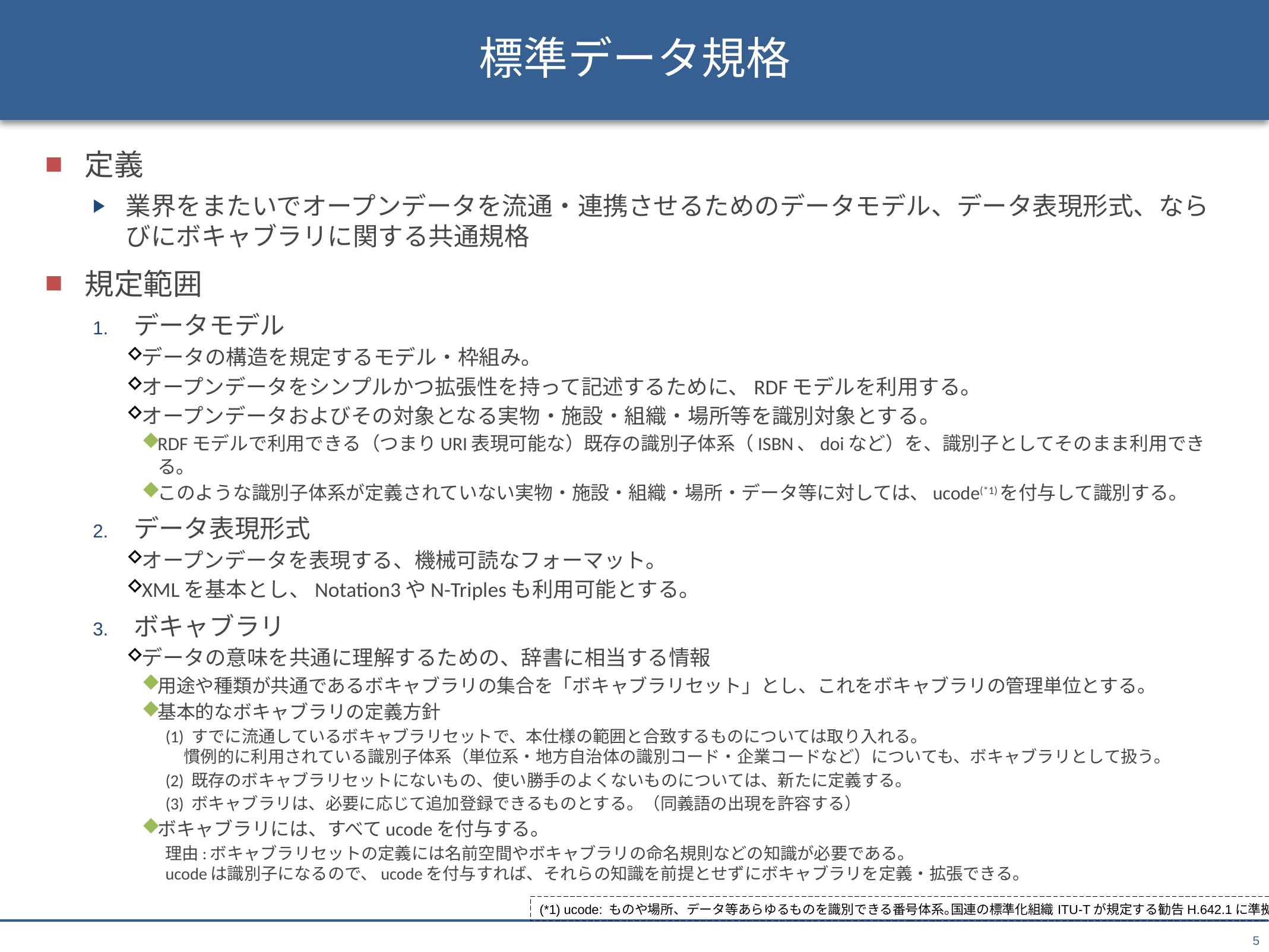

# 標準データ規格
定義
業界をまたいでオープンデータを流通・連携させるためのデータモデル、データ表現形式、ならびにボキャブラリに関する共通規格
規定範囲
データモデル
データの構造を規定するモデル・枠組み。
オープンデータをシンプルかつ拡張性を持って記述するために、RDFモデルを利用する。
オープンデータおよびその対象となる実物・施設・組織・場所等を識別対象とする。
RDFモデルで利用できる（つまりURI表現可能な）既存の識別子体系（ISBN、doiなど）を、識別子としてそのまま利用できる。
このような識別子体系が定義されていない実物・施設・組織・場所・データ等に対しては、ucode(*1)を付与して識別する｡
データ表現形式
オープンデータを表現する、機械可読なフォーマット。
XMLを基本とし、Notation3やN-Triplesも利用可能とする。
ボキャブラリ
データの意味を共通に理解するための、辞書に相当する情報
用途や種類が共通であるボキャブラリの集合を「ボキャブラリセット」とし、これをボキャブラリの管理単位とする。
基本的なボキャブラリの定義方針
(1) すでに流通しているボキャブラリセットで、本仕様の範囲と合致するものについては取り入れる。
     慣例的に利用されている識別子体系（単位系・地方自治体の識別コード・企業コードなど）についても、ボキャブラリとして扱う｡
(2) 既存のボキャブラリセットにないもの、使い勝手のよくないものについては、新たに定義する。
(3) ボキャブラリは、必要に応じて追加登録できるものとする。（同義語の出現を許容する）
ボキャブラリには、すべてucodeを付与する。
理由:ボキャブラリセットの定義には名前空間やボキャブラリの命名規則などの知識が必要である。
ucodeは識別子になるので、ucodeを付与すれば、それらの知識を前提とせずにボキャブラリを定義・拡張できる。

(*1) ucode: ものや場所、データ等あらゆるものを識別できる番号体系｡国連の標準化組織ITU-Tが規定する勧告H.642.1に準拠｡
5